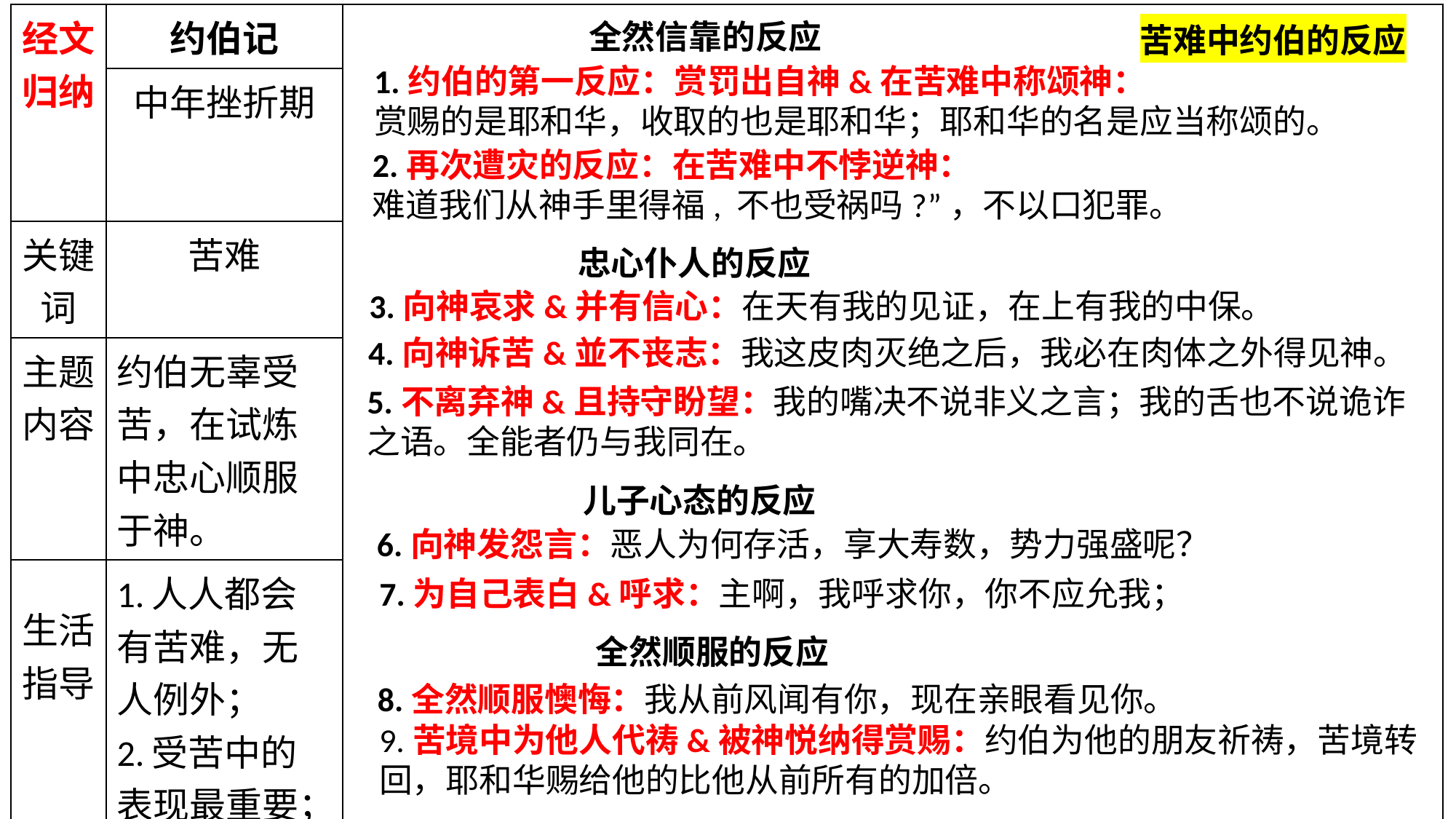

| 经文归纳 | 约伯记 |  |
| --- | --- | --- |
|  | 中年挫折期 |  |
| 关键词 | 苦难 |  |
| 主题内容 | 约伯无辜受苦，在试炼中忠心顺服于神。 |  |
| 生活指导 | 1.人人都会有苦难，无人例外； 2.受苦中的表现最重要； 3.批驳报应论 |  |
| 神学意义 | 神是一切智慧的源头。 |  |
全然信靠的反应
苦难中约伯的反应
1.约伯的第一反应：赏罚出自神&在苦难中称颂神：
赏赐的是耶和华，收取的也是耶和华；耶和华的名是应当称颂的。
2.再次遭灾的反应：在苦难中不悖逆神：
难道我们从神手里得福, 不也受祸吗?”，不以口犯罪。
忠心仆人的反应
3.向神哀求&并有信心：在天有我的见证，在上有我的中保。
4.向神诉苦&並不丧志：我这皮肉灭绝之后，我必在肉体之外得见神。
5.不离弃神&且持守盼望：我的嘴决不说非义之言；我的舌也不说诡诈之语。全能者仍与我同在。
儿子心态的反应
6.向神发怨言：恶人为何存活，享大寿数，势力强盛呢？
7.为自己表白&呼求：主啊，我呼求你，你不应允我；
全然顺服的反应
8.全然顺服懊悔：我从前风闻有你，现在亲眼看见你。
9.苦境中为他人代祷&被神悦纳得赏赐：约伯为他的朋友祈祷，苦境转回，耶和华赐给他的比他从前所有的加倍。